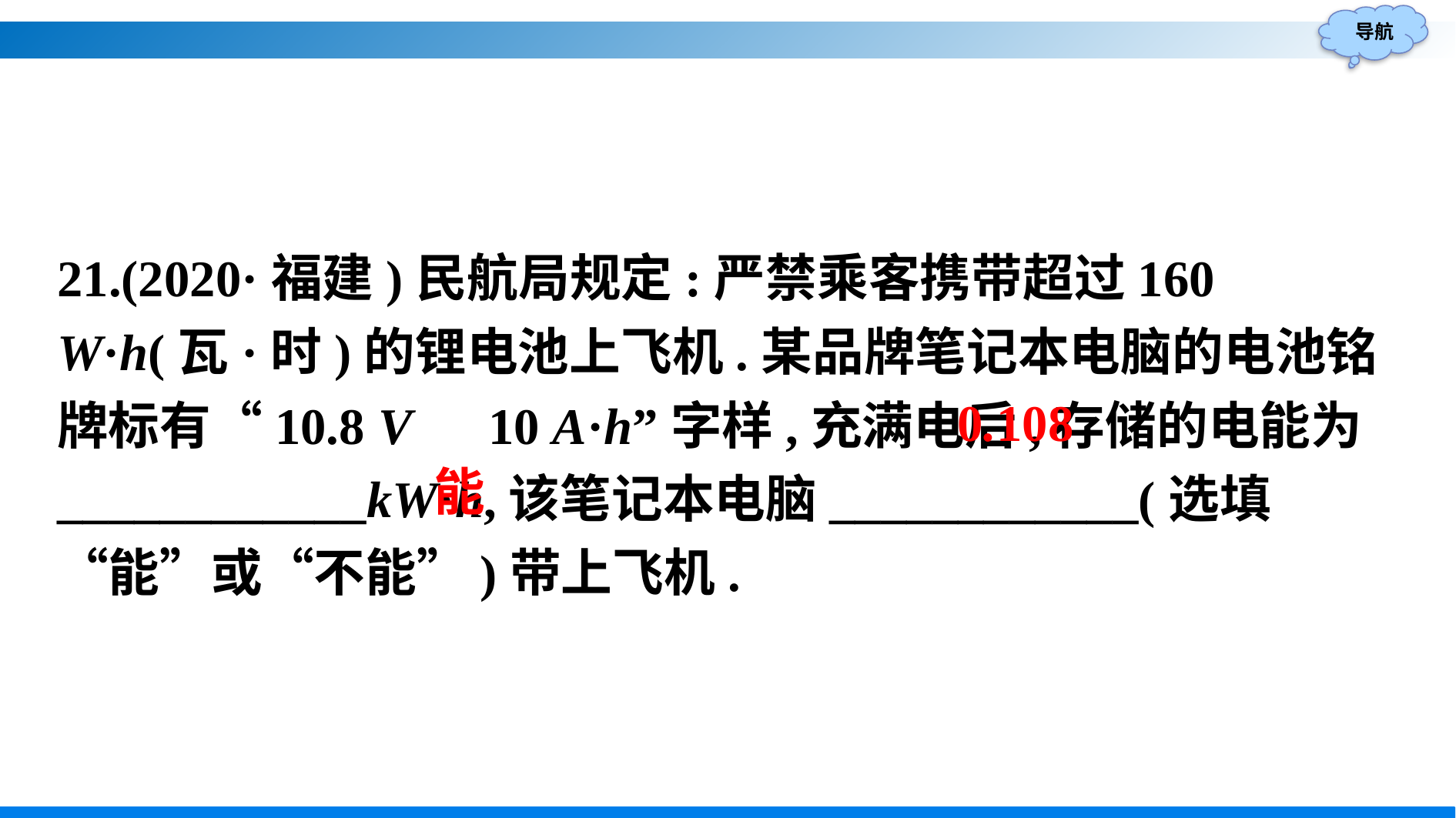

21.(2020·福建)民航局规定:严禁乘客携带超过160 W·h(瓦·时)的锂电池上飞机.某品牌笔记本电脑的电池铭牌标有“10.8 V　10 A·h”字样,充满电后,存储的电能为____________kW·h,该笔记本电脑____________(选填“能”或“不能”)带上飞机.
0.108
能